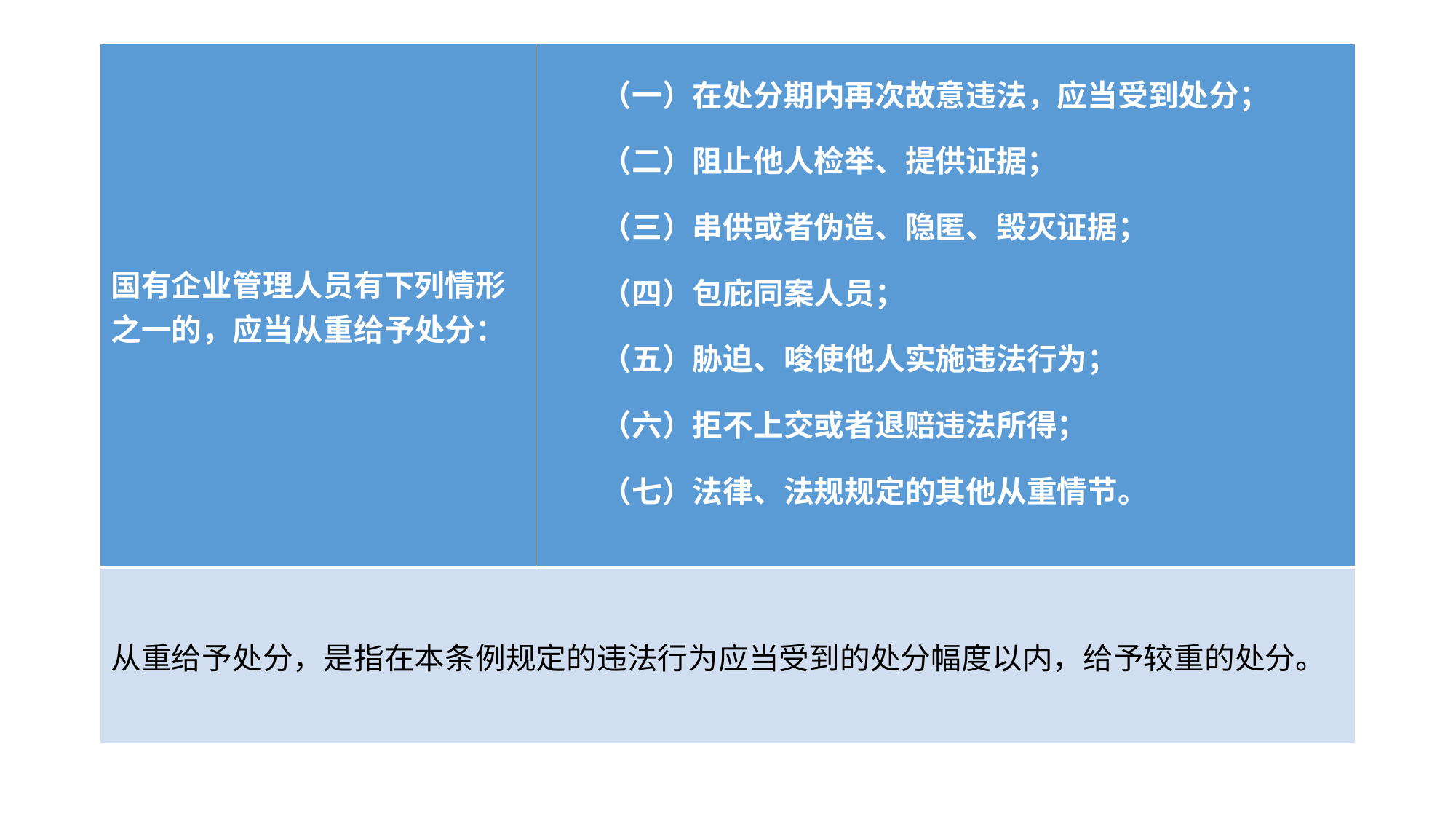

| 国有企业管理人员有下列情形之一的，应当从重给予处分： | （一）在处分期内再次故意违法，应当受到处分； （二）阻止他人检举、提供证据； （三）串供或者伪造、隐匿、毁灭证据； （四）包庇同案人员； （五）胁迫、唆使他人实施违法行为； （六）拒不上交或者退赔违法所得； （七）法律、法规规定的其他从重情节。 |
| --- | --- |
| 从重给予处分，是指在本条例规定的违法行为应当受到的处分幅度以内，给予较重的处分。 |  |
#